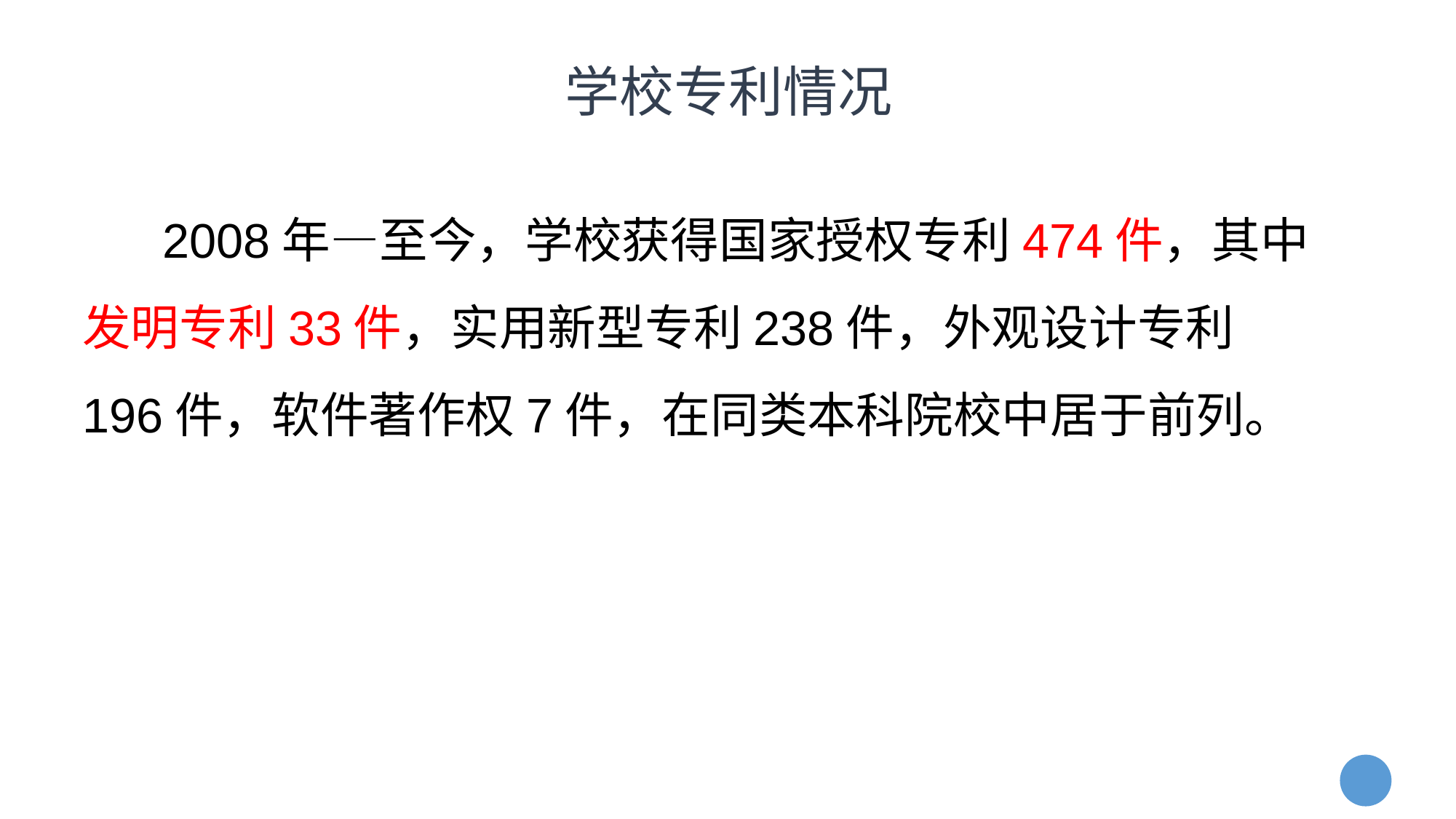

# 学校专利情况
      2008年—至今，学校获得国家授权专利474件，其中发明专利33件，实用新型专利238件，外观设计专利196件，软件著作权7件，在同类本科院校中居于前列。
17